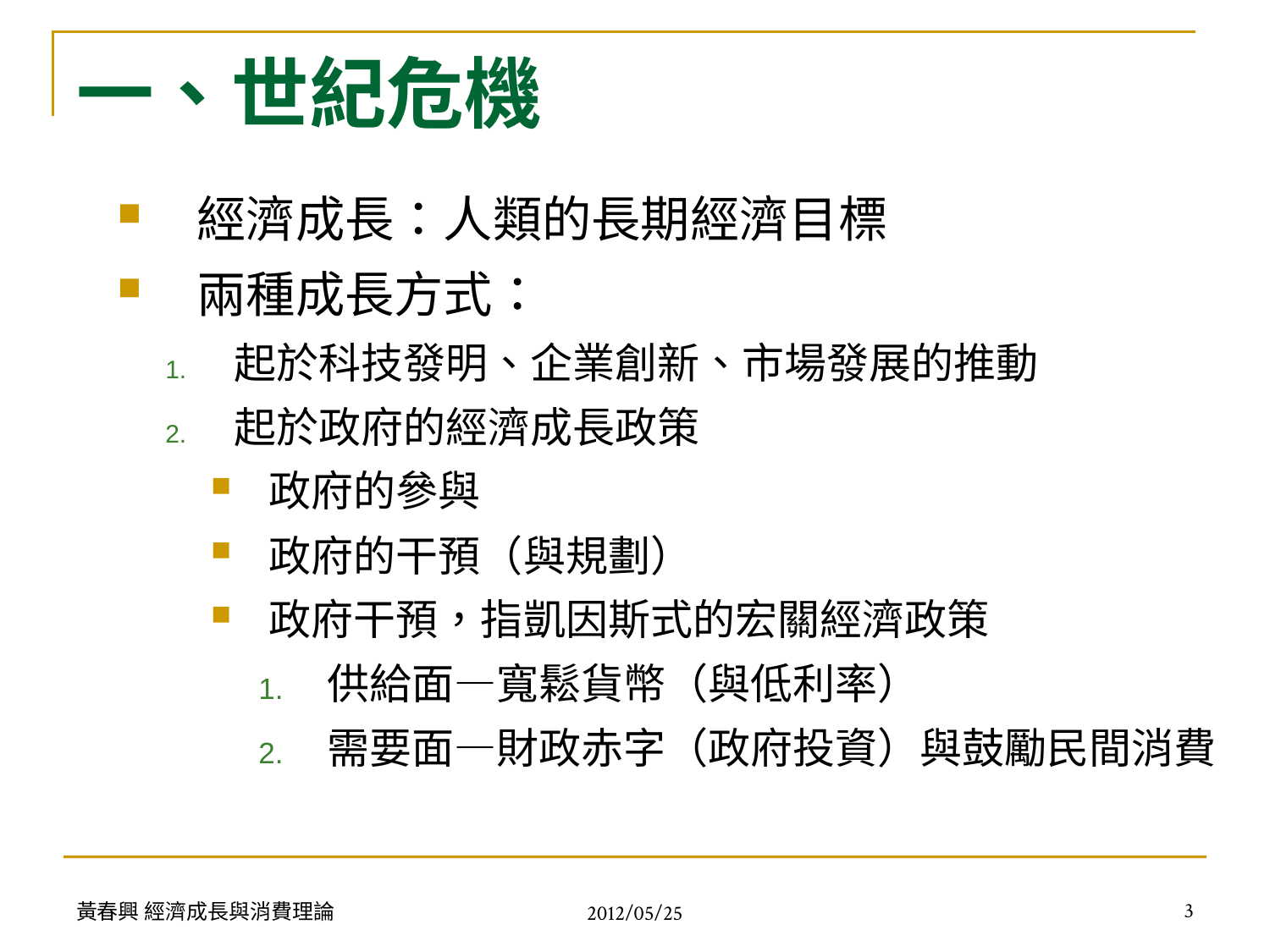

# 一、世紀危機
經濟成長：人類的長期經濟目標
兩種成長方式：
起於科技發明、企業創新、市場發展的推動
起於政府的經濟成長政策
政府的參與
政府的干預（與規劃）
政府干預，指凱因斯式的宏關經濟政策
供給面—寬鬆貨幣（與低利率）
需要面—財政赤字（政府投資）與鼓勵民間消費
黃春興 經濟成長與消費理論
3
2012/05/25